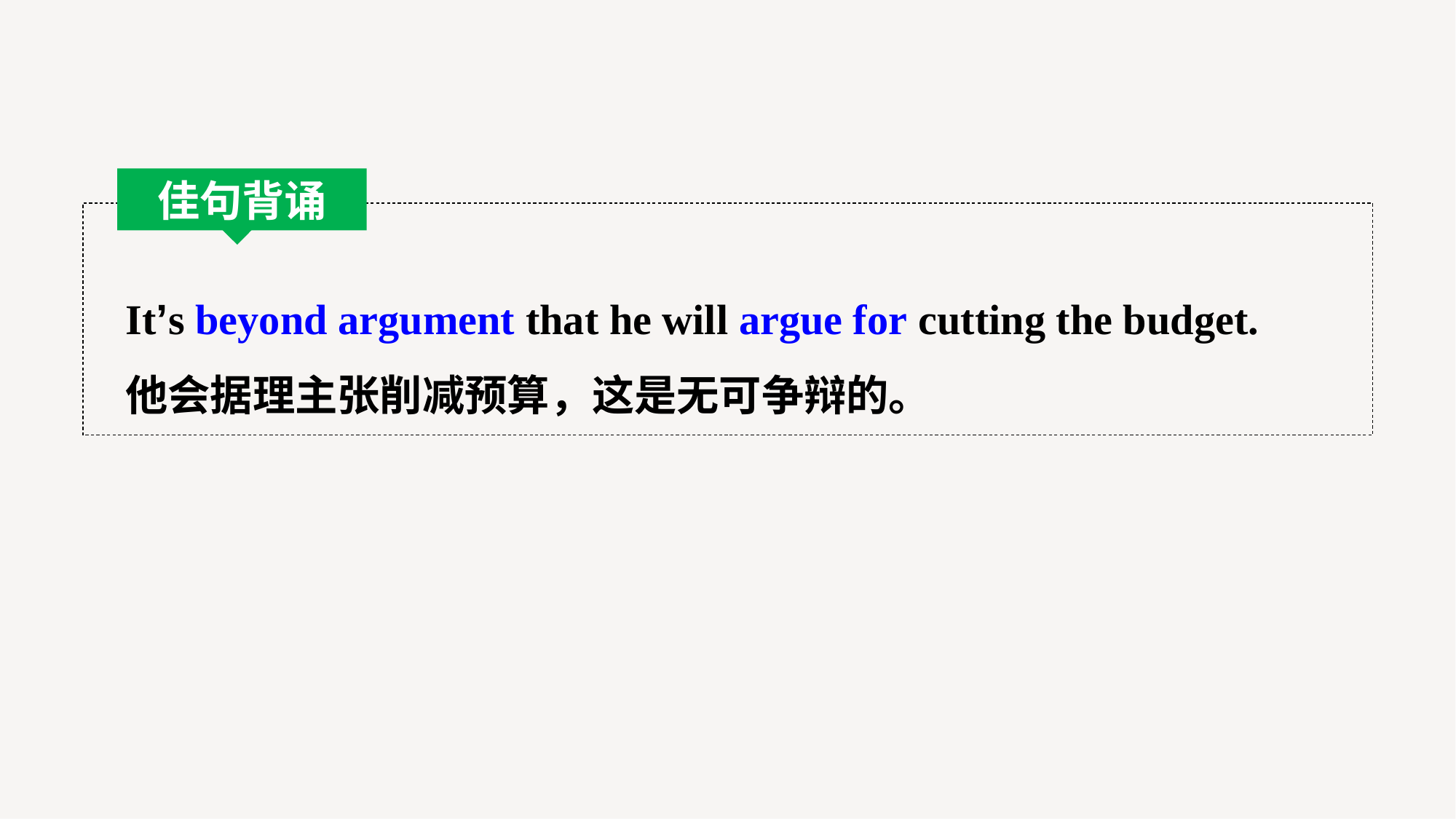

佳句背诵

It’s beyond argument that he will argue for cutting the budget.
他会据理主张削减预算，这是无可争辩的。